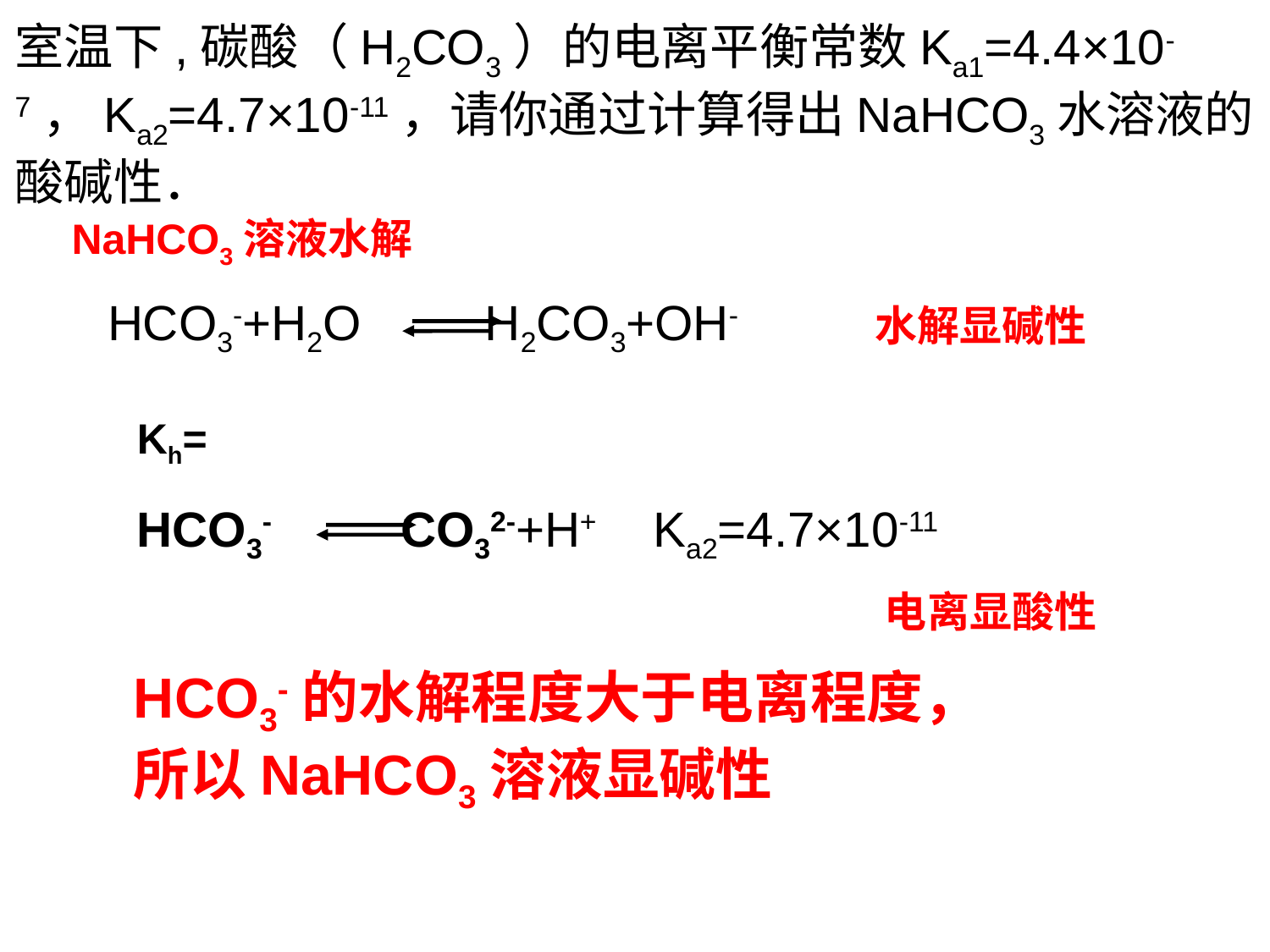

室温下,碳酸（H2CO3）的电离平衡常数Ka1=4.4×10-7，Ka2=4.7×10-11，请你通过计算得出NaHCO3水溶液的酸碱性．
NaHCO3溶液水解
HCO3-+H2O         H2CO3+OH-

水解显碱性
Kh=
HCO3-                CO32-+H+       Ka2=4.7×10-11

电离显酸性
HCO3-的水解程度大于电离程度，所以NaHCO3溶液显碱性